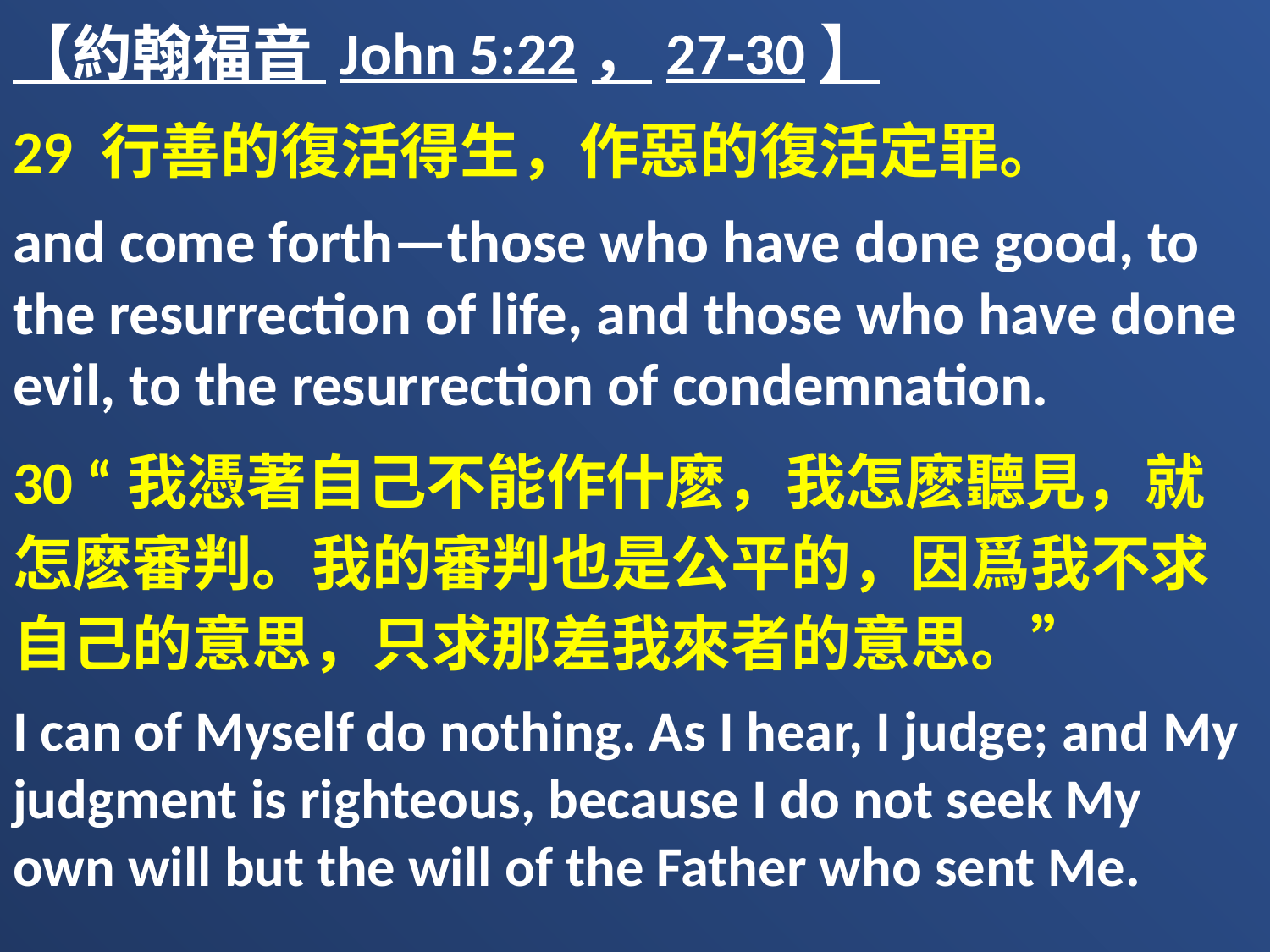

【約翰福音 John 5:22，27-30】
29 行善的復活得生，作惡的復活定罪。
and come forth—those who have done good, to the resurrection of life, and those who have done evil, to the resurrection of condemnation.
30 “我憑著自己不能作什麽，我怎麽聽見，就怎麽審判。我的審判也是公平的，因爲我不求自己的意思，只求那差我來者的意思。”
I can of Myself do nothing. As I hear, I judge; and My judgment is righteous, because I do not seek My own will but the will of the Father who sent Me.